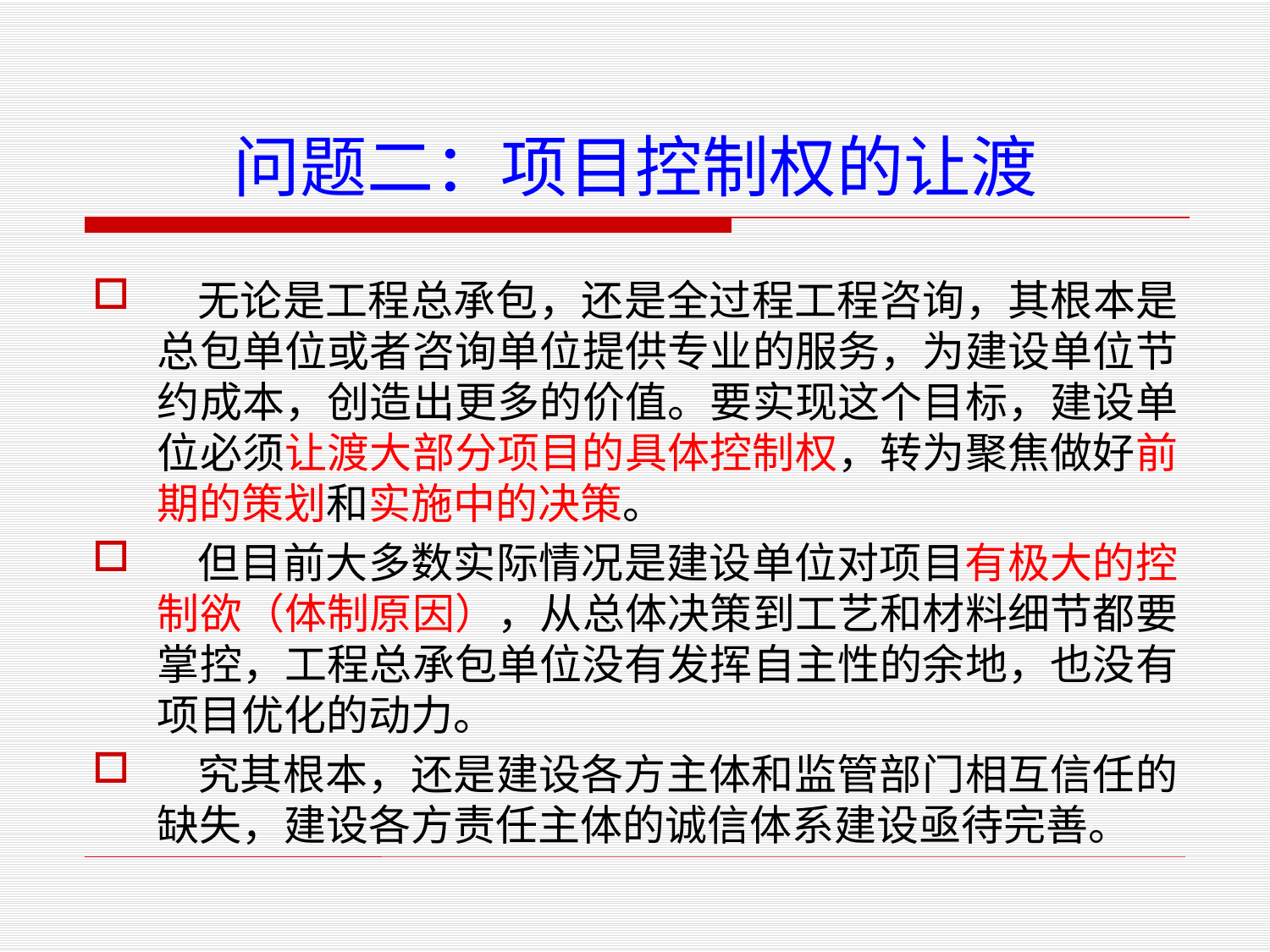

# 问题二：项目控制权的让渡
   无论是工程总承包，还是全过程工程咨询，其根本是总包单位或者咨询单位提供专业的服务，为建设单位节约成本，创造出更多的价值。要实现这个目标，建设单位必须让渡大部分项目的具体控制权，转为聚焦做好前期的策划和实施中的决策。
   但目前大多数实际情况是建设单位对项目有极大的控制欲（体制原因），从总体决策到工艺和材料细节都要掌控，工程总承包单位没有发挥自主性的余地，也没有项目优化的动力。
   究其根本，还是建设各方主体和监管部门相互信任的缺失，建设各方责任主体的诚信体系建设亟待完善。